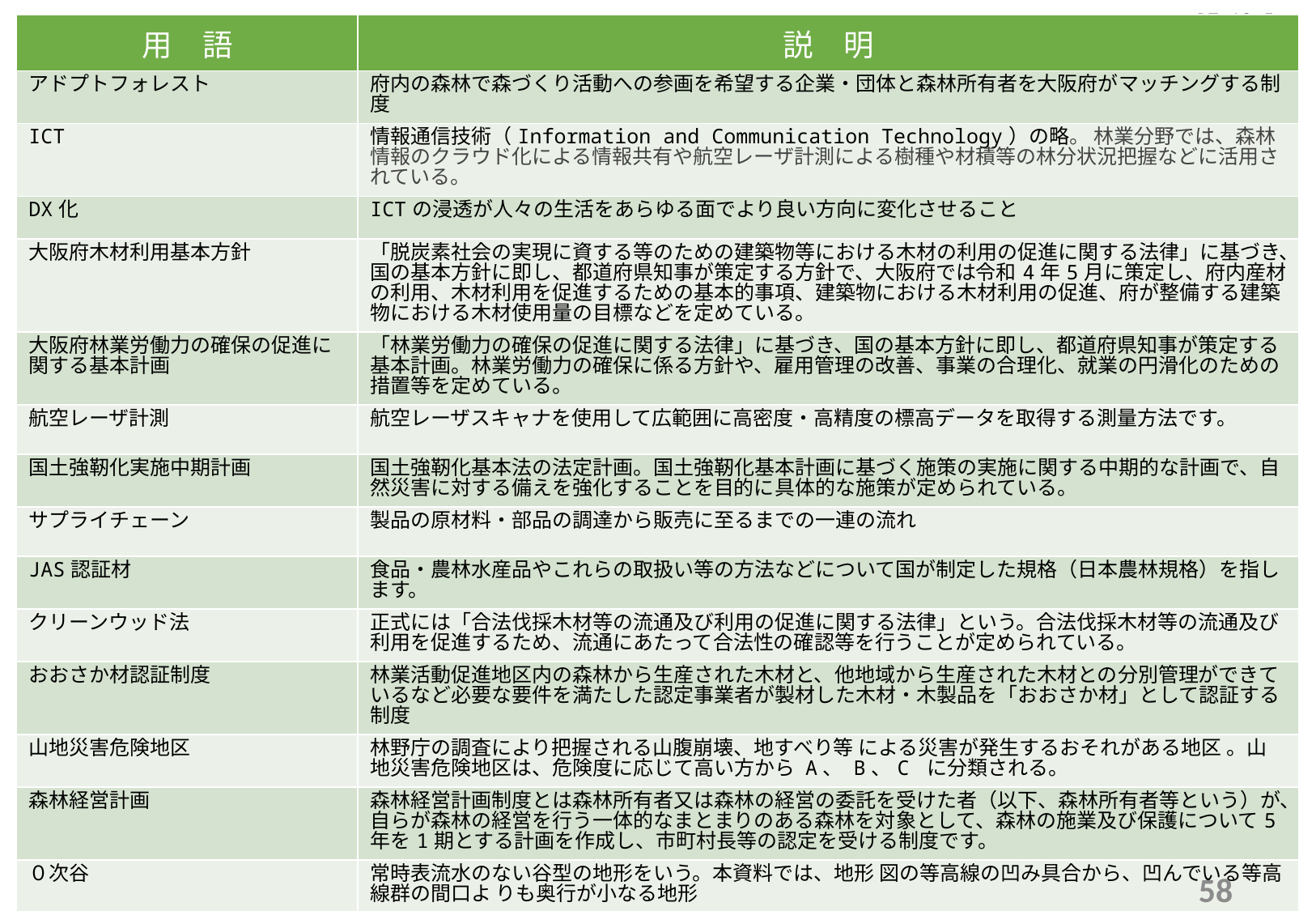

R7.12.5
森づくり課
| 用　語 | 説　明 |
| --- | --- |
| アドプトフォレスト | 府内の森林で森づくり活動への参画を希望する企業・団体と森林所有者を大阪府がマッチングする制度 |
| ICT | 情報通信技術（Information and Communication Technology）の略。 林業分野では、森林情報のクラウド化による情報共有や航空レーザ計測による樹種や材積等の林分状況把握などに活用されている。 |
| DX化 | ICTの浸透が人々の生活をあらゆる面でより良い方向に変化させること |
| 大阪府木材利用基本方針 | 「脱炭素社会の実現に資する等のための建築物等における木材の利用の促進に関する法律」に基づき、国の基本方針に即し、都道府県知事が策定する方針で、大阪府では令和4年5月に策定し、府内産材の利用、木材利用を促進するための基本的事項、建築物における木材利用の促進、府が整備する建築物における木材使用量の目標などを定めている。 |
| 大阪府林業労働力の確保の促進に関する基本計画 | 「林業労働力の確保の促進に関する法律」に基づき、国の基本方針に即し、都道府県知事が策定する基本計画。林業労働力の確保に係る方針や、雇用管理の改善、事業の合理化、就業の円滑化のための措置等を定めている。 |
| 航空レーザ計測 | 航空レーザスキャナを使用して広範囲に高密度・高精度の標高データを取得する測量方法です。 |
| 国土強靭化実施中期計画 | 国土強靭化基本法の法定計画。国土強靭化基本計画に基づく施策の実施に関する中期的な計画で、自然災害に対する備えを強化することを目的に具体的な施策が定められている。 |
| サプライチェーン | 製品の原材料・部品の調達から販売に至るまでの一連の流れ |
| JAS認証材 | 食品・農林水産品やこれらの取扱い等の方法などについて国が制定した規格（日本農林規格）を指します。 |
| クリーンウッド法 | 正式には「合法伐採木材等の流通及び利用の促進に関する法律」という。合法伐採木材等の流通及び利用を促進するため、流通にあたって合法性の確認等を行うことが定められている。 |
| おおさか材認証制度 | 林業活動促進地区内の森林から生産された木材と、他地域から生産された木材との分別管理ができているなど必要な要件を満たした認定事業者が製材した木材・木製品を「おおさか材」として認証する制度 |
| 山地災害危険地区 | 林野庁の調査により把握される山腹崩壊、地すべり等 による災害が発生するおそれがある地区 。山地災害危険地区は、危険度に応じて高い方から A、 B、C に分類される。 |
| 森林経営計画 | 森林経営計画制度とは森林所有者又は森林の経営の委託を受けた者（以下、森林所有者等という）が、自らが森林の経営を行う一体的なまとまりのある森林を対象として、森林の施業及び保護について5年を1期とする計画を作成し、市町村長等の認定を受ける制度です。 |
| ０次谷 | 常時表流水のない谷型の地形をいう。本資料では、地形 図の等高線の凹み具合から、凹んでいる等高線群の間口よ りも奥行が小なる地形 |
58
58